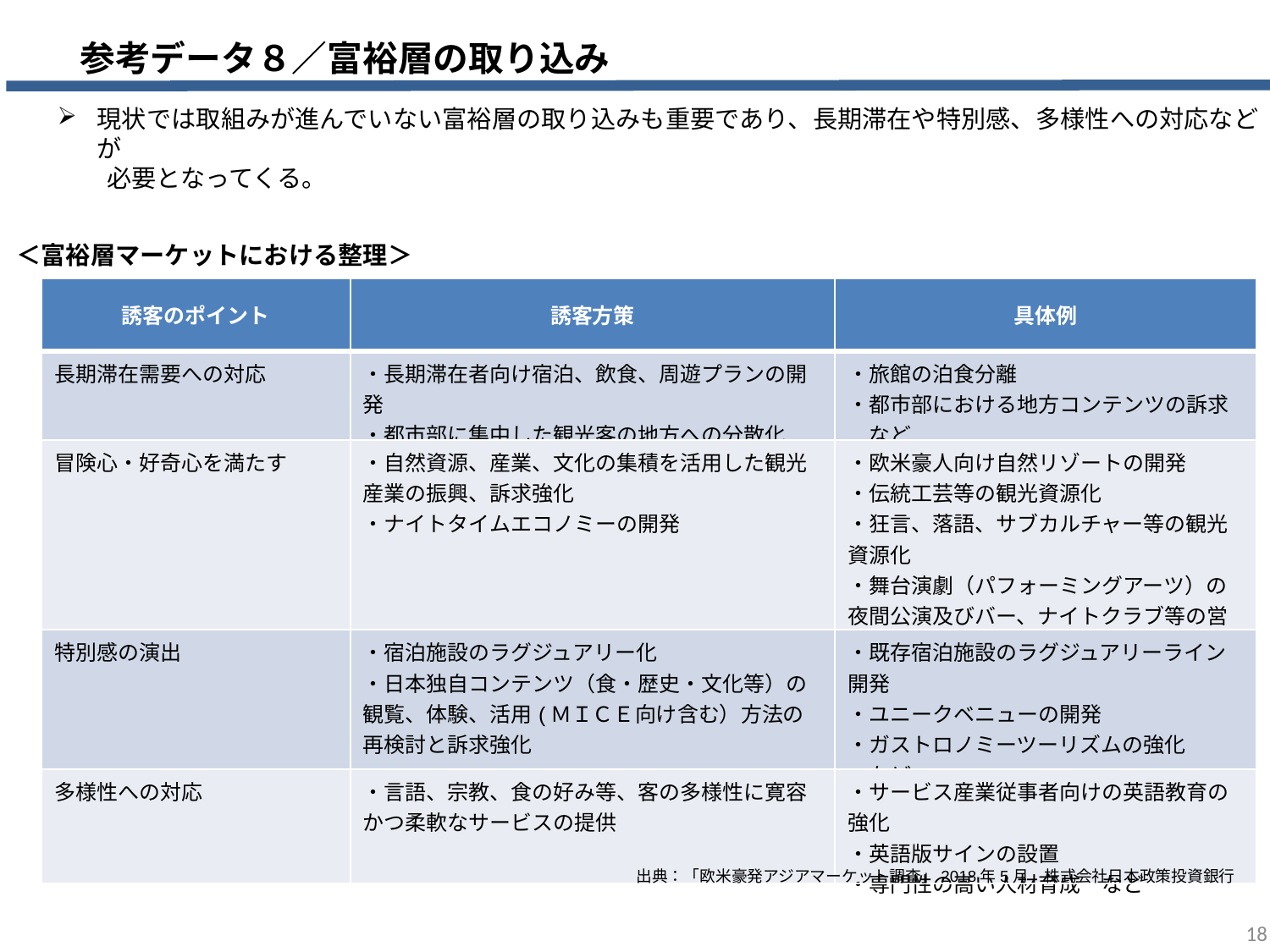

参考データ８／富裕層の取り込み
現状では取組みが進んでいない富裕層の取り込みも重要であり、長期滞在や特別感、多様性への対応などが
　　必要となってくる。
＜富裕層マーケットにおける整理＞
| 誘客のポイント | 誘客方策 | 具体例 |
| --- | --- | --- |
| 長期滞在需要への対応 | ・長期滞在者向け宿泊、飲食、周遊プランの開発 ・都市部に集中した観光客の地方への分散化 | ・旅館の泊食分離 ・都市部における地方コンテンツの訴求　など |
| 冒険心・好奇心を満たす | ・自然資源、産業、文化の集積を活用した観光産業の振興、訴求強化 ・ナイトタイムエコノミーの開発 | ・欧米豪人向け自然リゾートの開発 ・伝統工芸等の観光資源化 ・狂言、落語、サブカルチャー等の観光資源化 ・舞台演劇（パフォーミングアーツ）の夜間公演及びバー、ナイトクラブ等の営業拡大 |
| 特別感の演出 | ・宿泊施設のラグジュアリー化 ・日本独自コンテンツ（食・歴史・文化等）の観覧、体験、活用(ＭＩＣＥ向け含む）方法の再検討と訴求強化 | ・既存宿泊施設のラグジュアリーライン開発 ・ユニークベニューの開発 ・ガストロノミーツーリズムの強化　　　など |
| 多様性への対応 | ・言語、宗教、食の好み等、客の多様性に寛容かつ柔軟なサービスの提供 | ・サービス産業従事者向けの英語教育の強化 ・英語版サインの設置 ・専門性の高い人材育成　など |
出典：「欧米豪発アジアマーケット調査」2018年5月　株式会社日本政策投資銀行
18